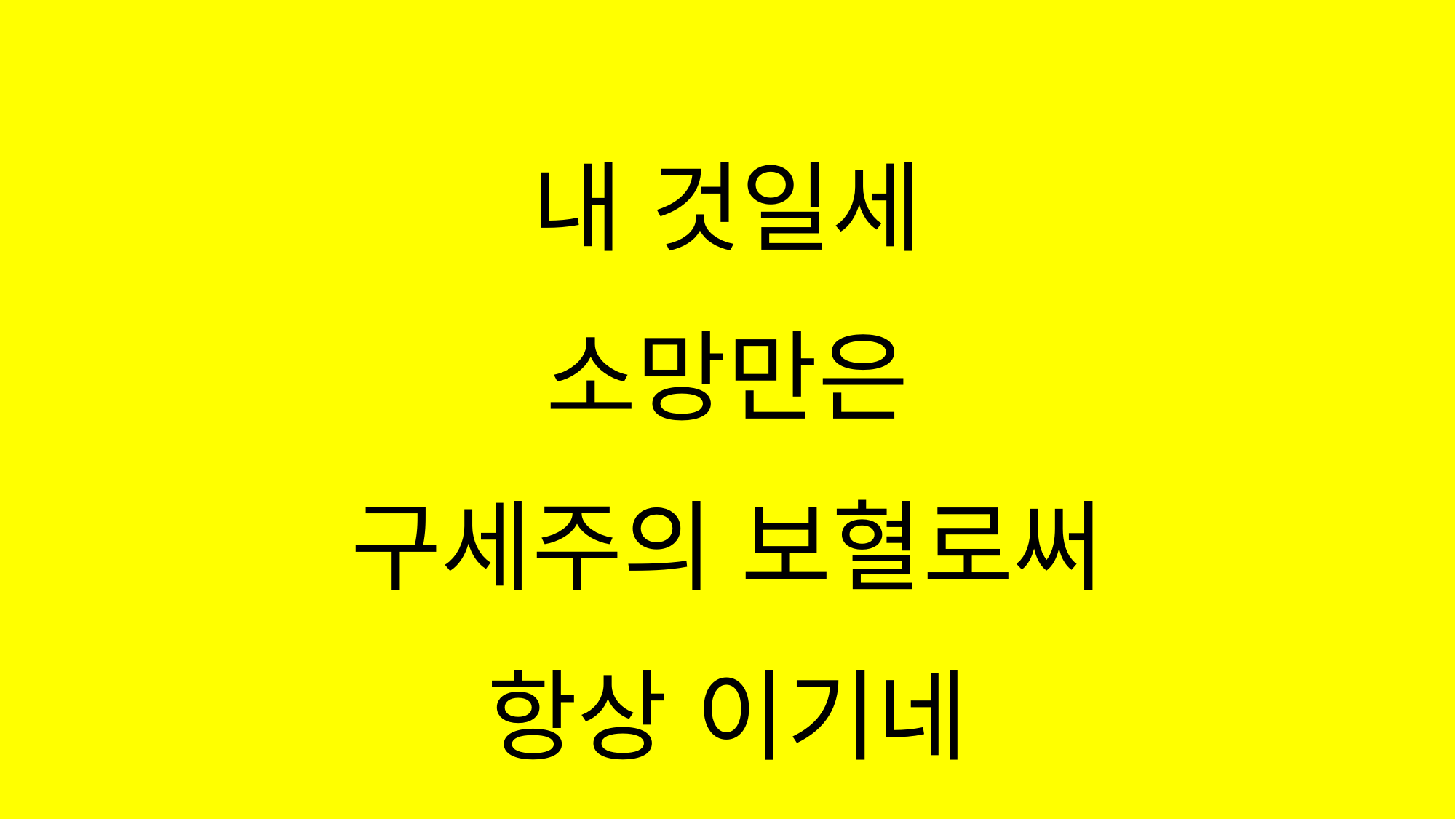

#
내 것일세

소망만은

구세주의 보혈로써

항상 이기네